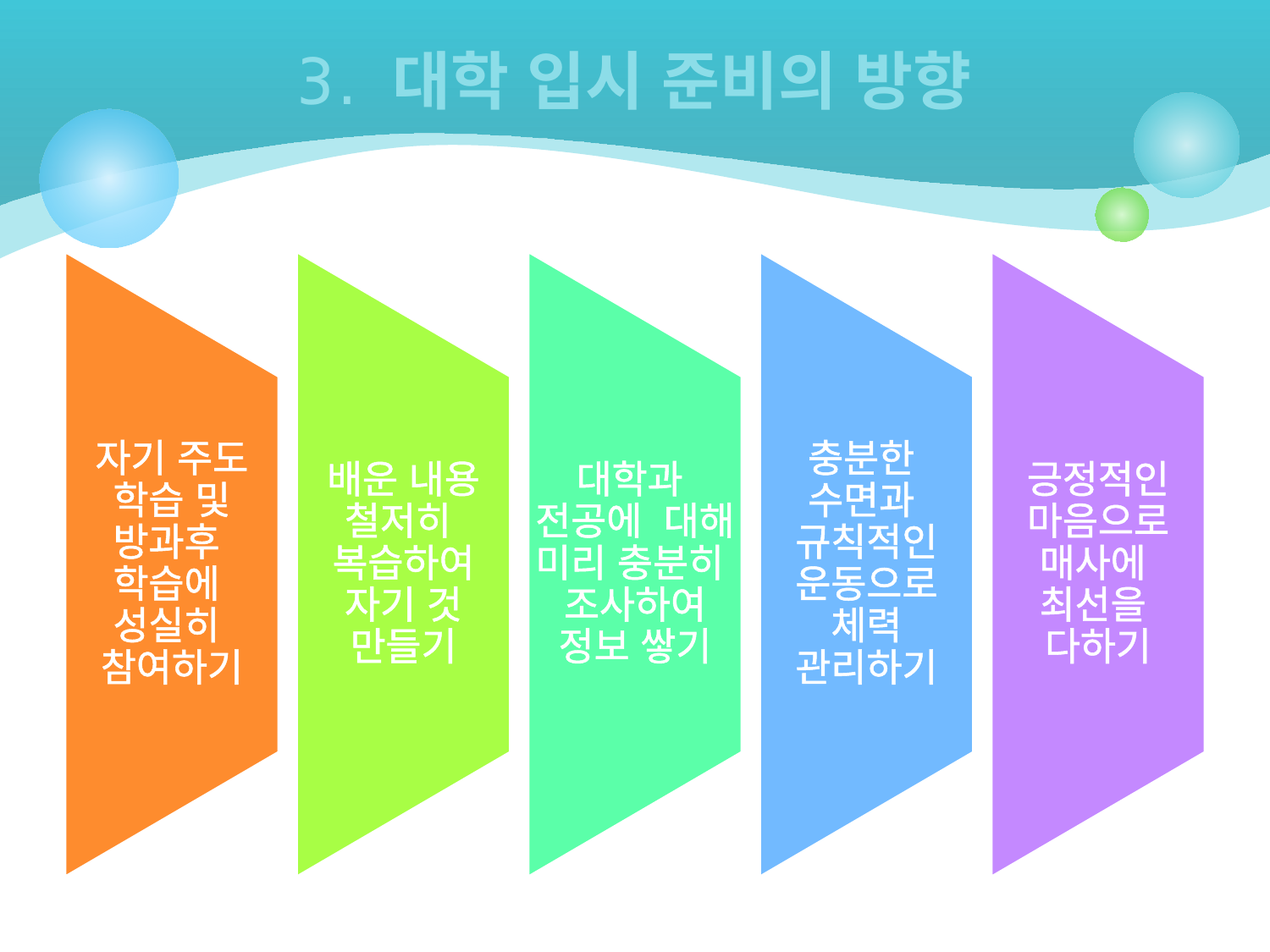

# 3. 대학 입시 준비의 방향
자기 주도 학습 및 방과후  학습에  성실히  참여하기
배운 내용 철저히  복습하여 자기 것 만들기
대학과  전공에  대해 미리 충분히  조사하여 정보 쌓기
충분한  수면과  규칙적인 운동으로 체력 관리하기
긍정적인 마음으로 매사에  최선을  다하기